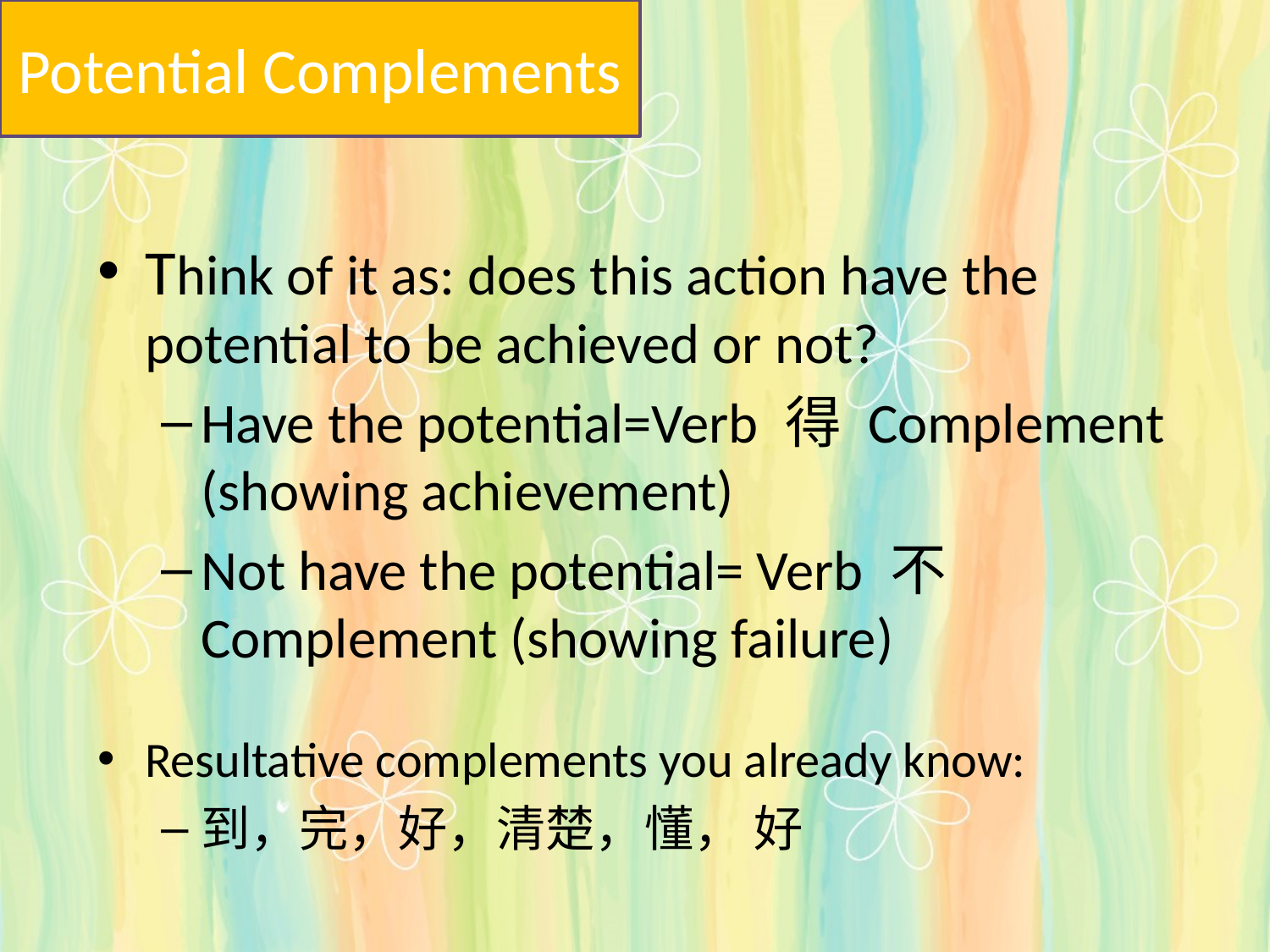

Potential Complements
Think of it as: does this action have the potential to be achieved or not?
Have the potential=Verb 得 Complement (showing achievement)
Not have the potential= Verb 不 Complement (showing failure)

Resultative complements you already know:
到，完，好，清楚，懂， 好